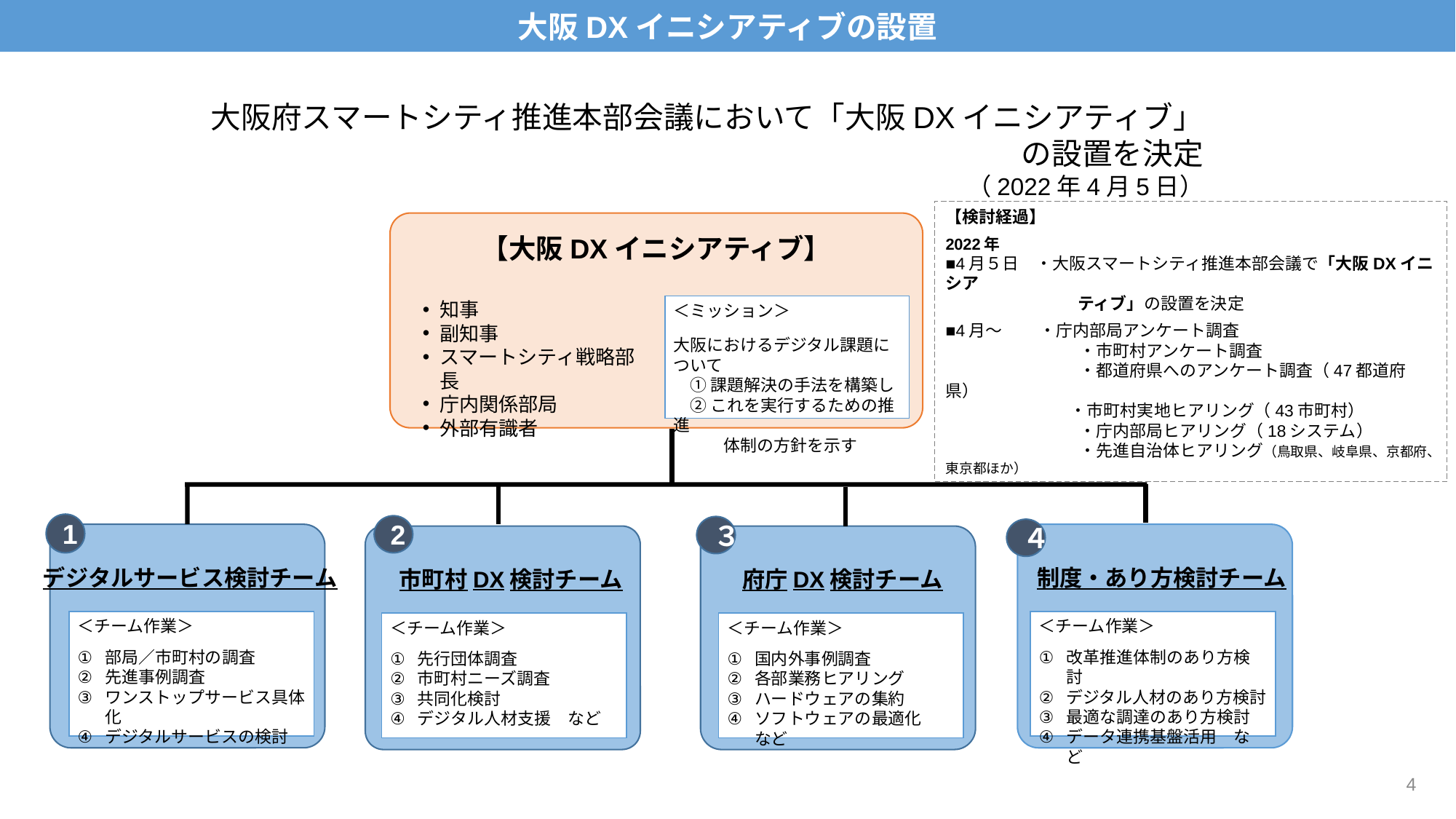

大阪DXイニシアティブの設置
大阪府スマートシティ推進本部会議において「大阪DXイニシアティブ」の設置を決定
（2022年4月5日）
【検討経過】

2022年
■4月５日　・大阪スマートシティ推進本部会議で「大阪DXイニシア
　　　 　　  　　 ティブ」の設置を決定

■4月～　 　・庁内部局アンケート調査
　　　　　　　　・市町村アンケート調査
　　　　　　　　・都道府県へのアンケート調査（47都道府県）
　　　　　　　  ・市町村実地ヒアリング（43市町村）
　　　　　　　　・庁内部局ヒアリング（18システム）
　　　　　　　　・先進自治体ヒアリング（鳥取県、岐阜県、京都府、東京都ほか）

【大阪DXイニシアティブ】
知事
副知事
スマートシティ戦略部長
庁内関係部局
外部有識者
＜ミッション＞

大阪におけるデジタル課題について
　① 課題解決の手法を構築し
　② これを実行するための推進
　　　体制の方針を示す
1
2
３
４

デジタルサービス検討チーム
制度・あり方検討チーム
市町村DX検討チーム
府庁DX検討チーム
＜チーム作業＞

部局／市町村の調査
先進事例調査
ワンストップサービス具体化
デジタルサービスの検討
＜チーム作業＞

改革推進体制のあり方検討
デジタル人材のあり方検討
最適な調達のあり方検討
データ連携基盤活用　など

＜チーム作業＞

先行団体調査
市町村ニーズ調査
共同化検討
デジタル人材支援　など
＜チーム作業＞

国内外事例調査
各部業務ヒアリング
ハードウェアの集約
ソフトウェアの最適化　など

4